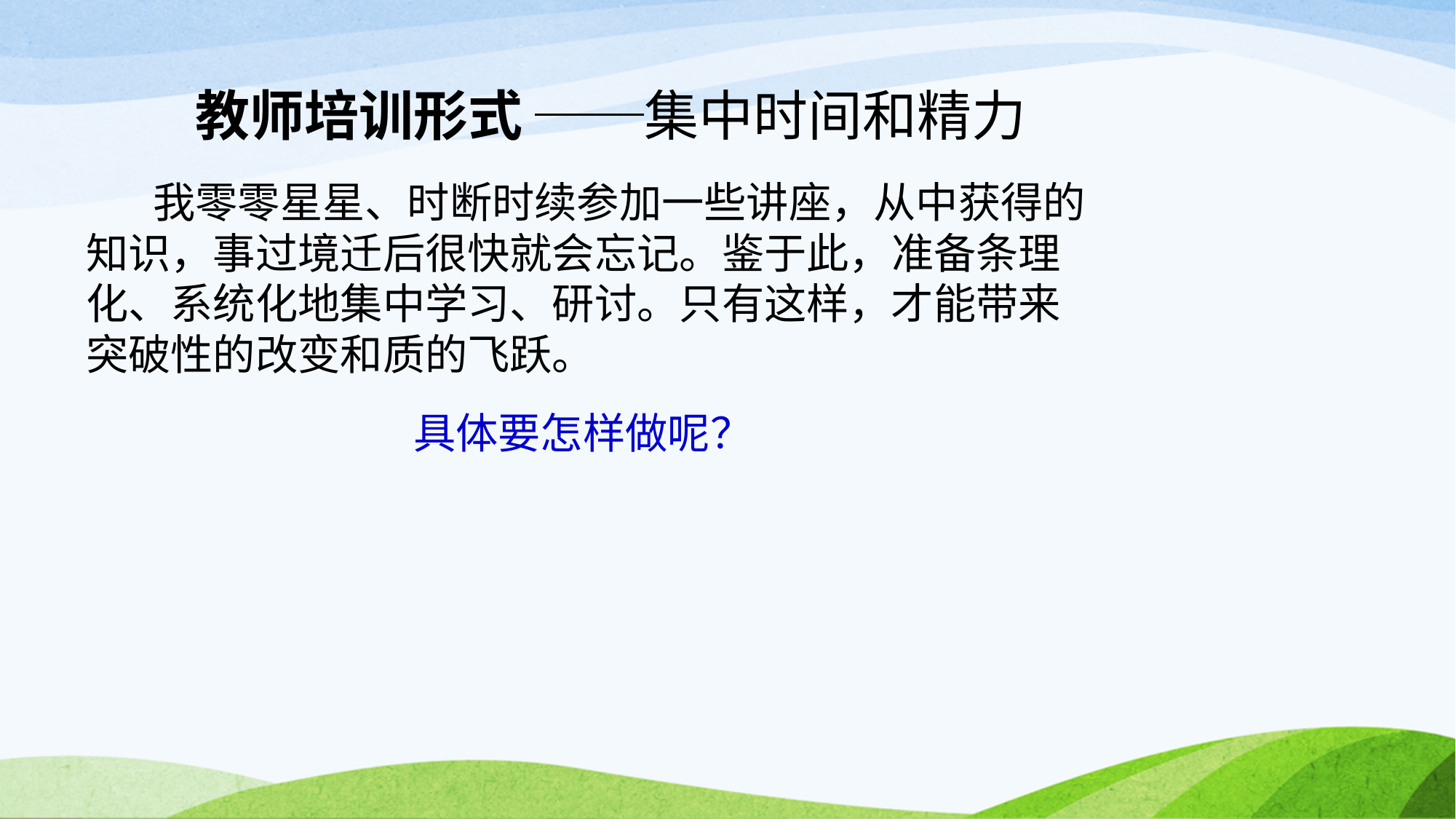

教师培训形式 ──集中时间和精力
      我零零星星、时断时续参加一些讲座，从中获得的知识，事过境迁后很快就会忘记。鉴于此，准备条理化、系统化地集中学习、研讨。只有这样，才能带来突破性的改变和质的飞跃。
			具体要怎样做呢？